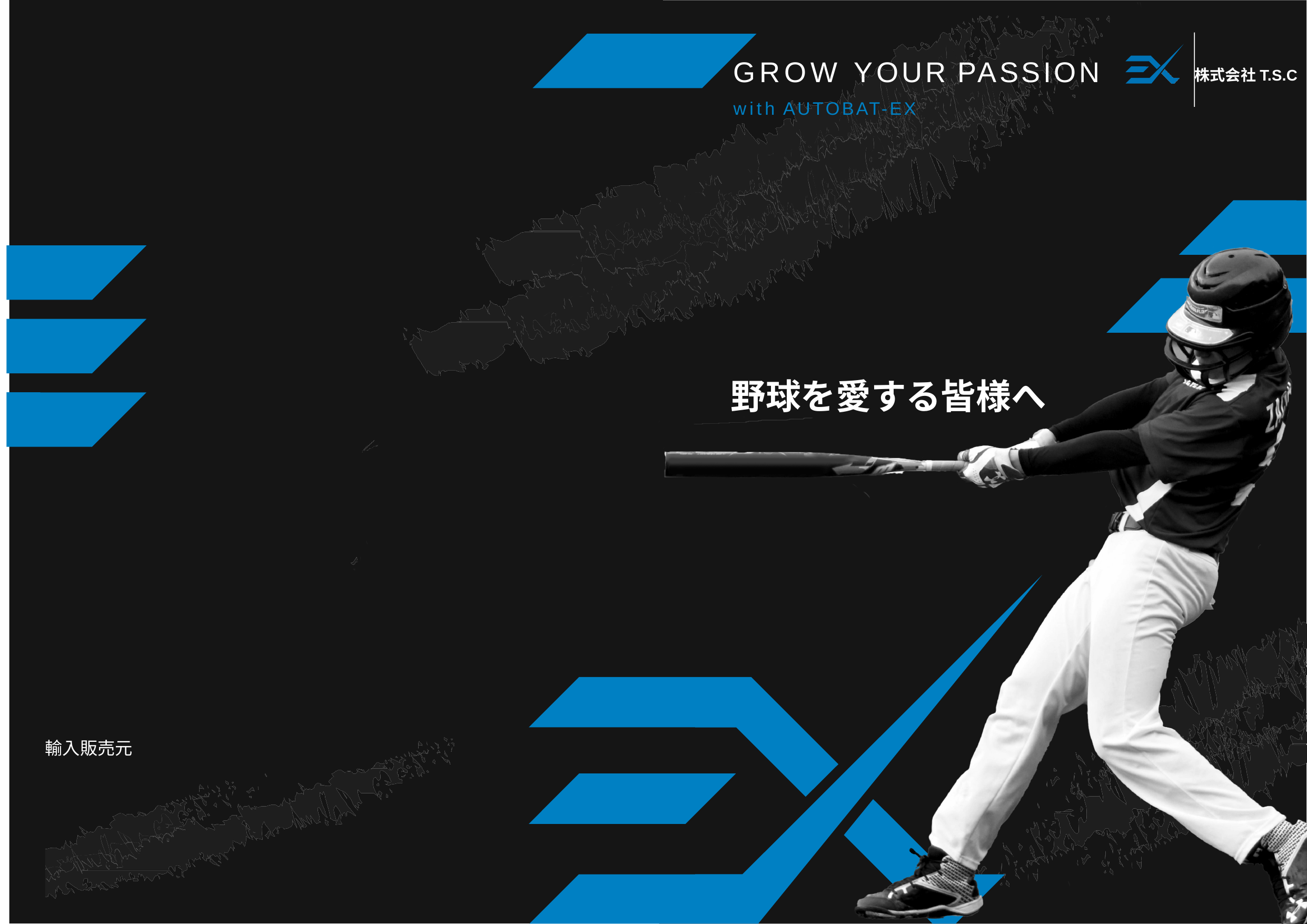

輸入販売元

# GROW YOUR PASSION
株式会社T.S.C
with AUTOBAT-EX
野球を愛する皆様へ